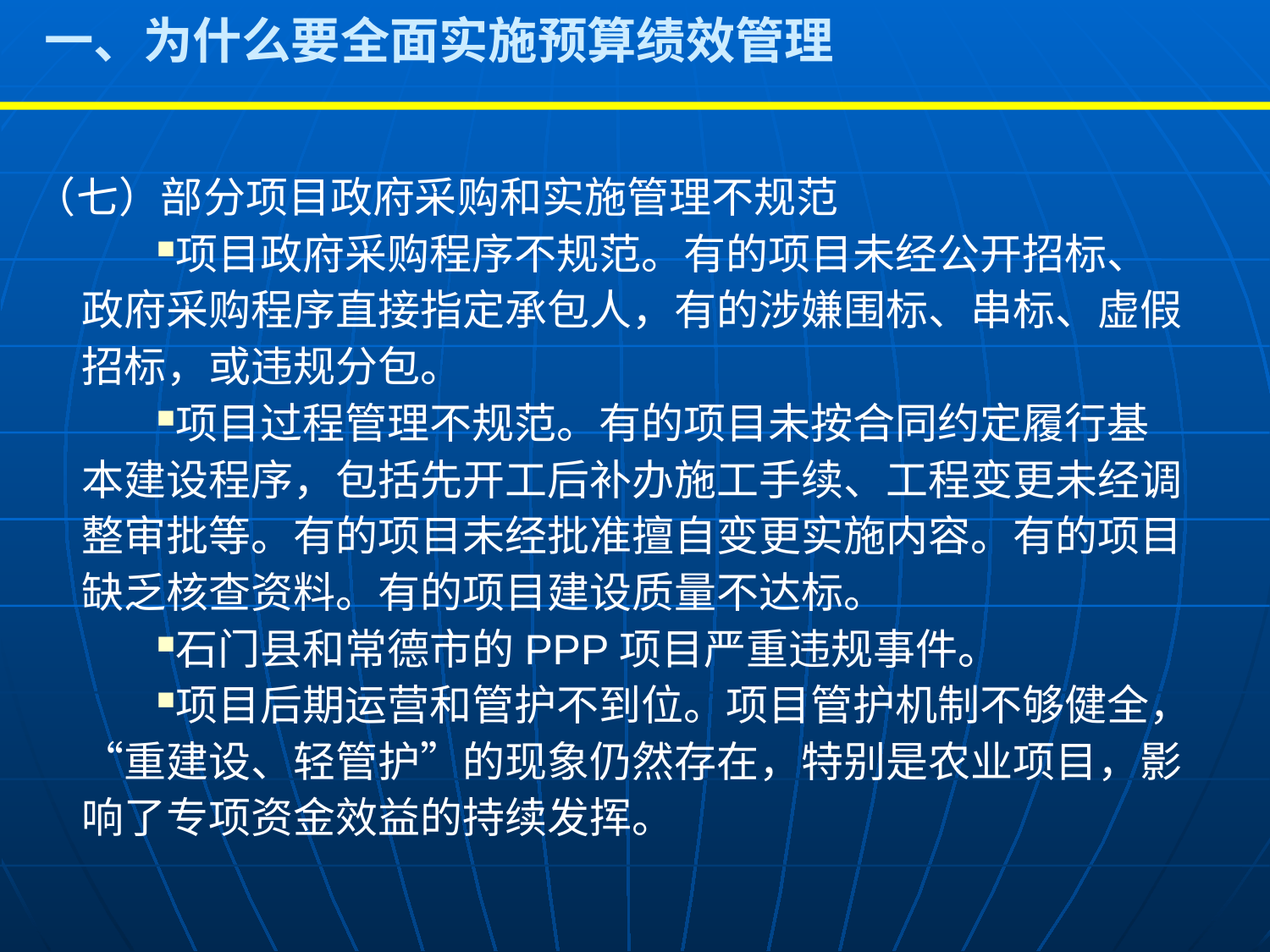

一、为什么要全面实施预算绩效管理

（七）部分项目政府采购和实施管理不规范
项目政府采购程序不规范。有的项目未经公开招标、政府采购程序直接指定承包人，有的涉嫌围标、串标、虚假招标，或违规分包。
项目过程管理不规范。有的项目未按合同约定履行基本建设程序，包括先开工后补办施工手续、工程变更未经调整审批等。有的项目未经批准擅自变更实施内容。有的项目缺乏核查资料。有的项目建设质量不达标。
石门县和常德市的PPP项目严重违规事件。
项目后期运营和管护不到位。项目管护机制不够健全，“重建设、轻管护”的现象仍然存在，特别是农业项目，影响了专项资金效益的持续发挥。